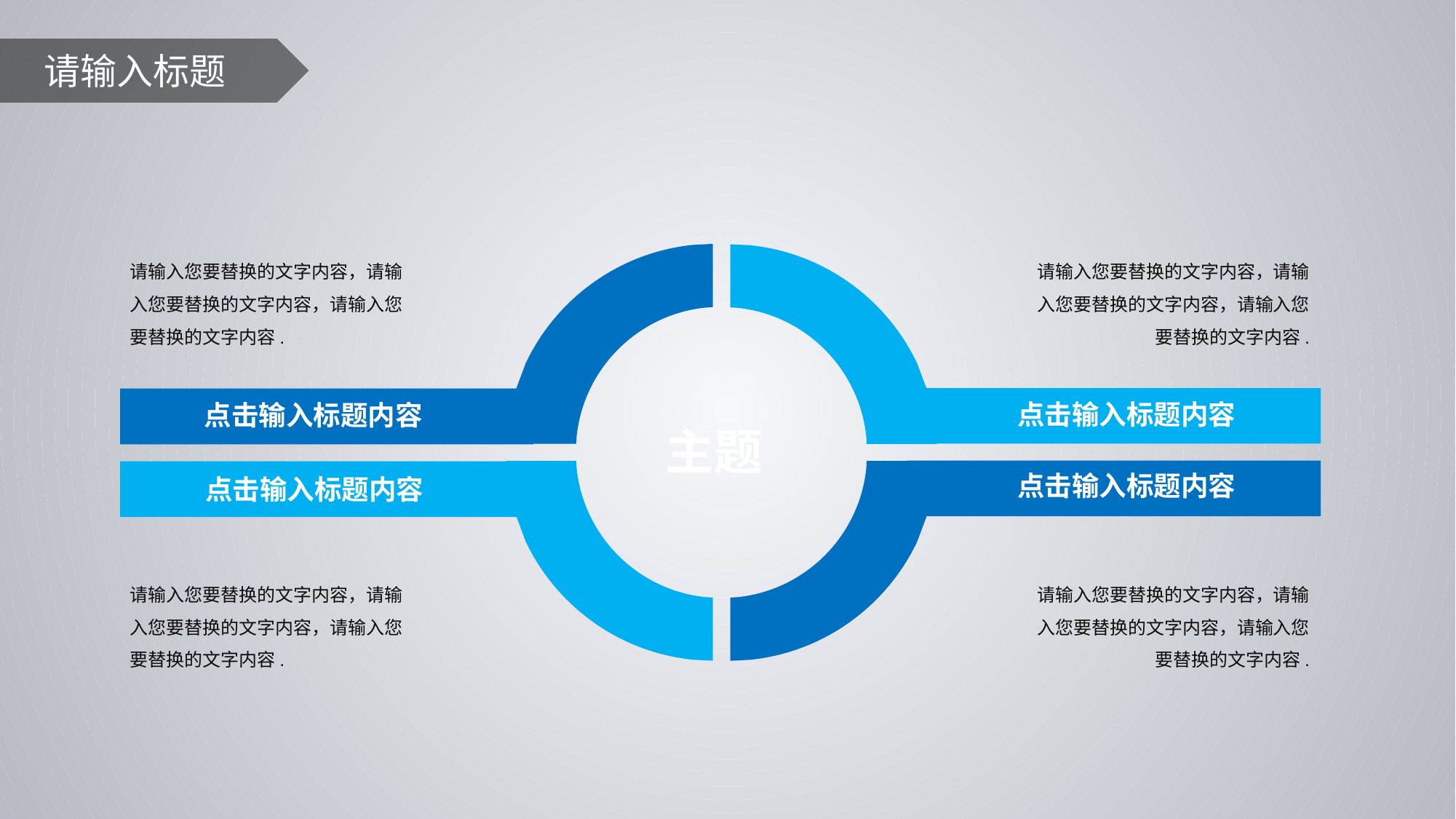

请输入标题

点击输入标题内容
请输入您要替换的文字内容，请输入您要替换的文字内容，请输入您要替换的文字内容.
请输入您要替换的文字内容，请输入您要替换的文字内容，请输入您要替换的文字内容.

点击输入标题内容
主题

点击输入标题内容

点击输入标题内容
请输入您要替换的文字内容，请输入您要替换的文字内容，请输入您要替换的文字内容.
请输入您要替换的文字内容，请输入您要替换的文字内容，请输入您要替换的文字内容.